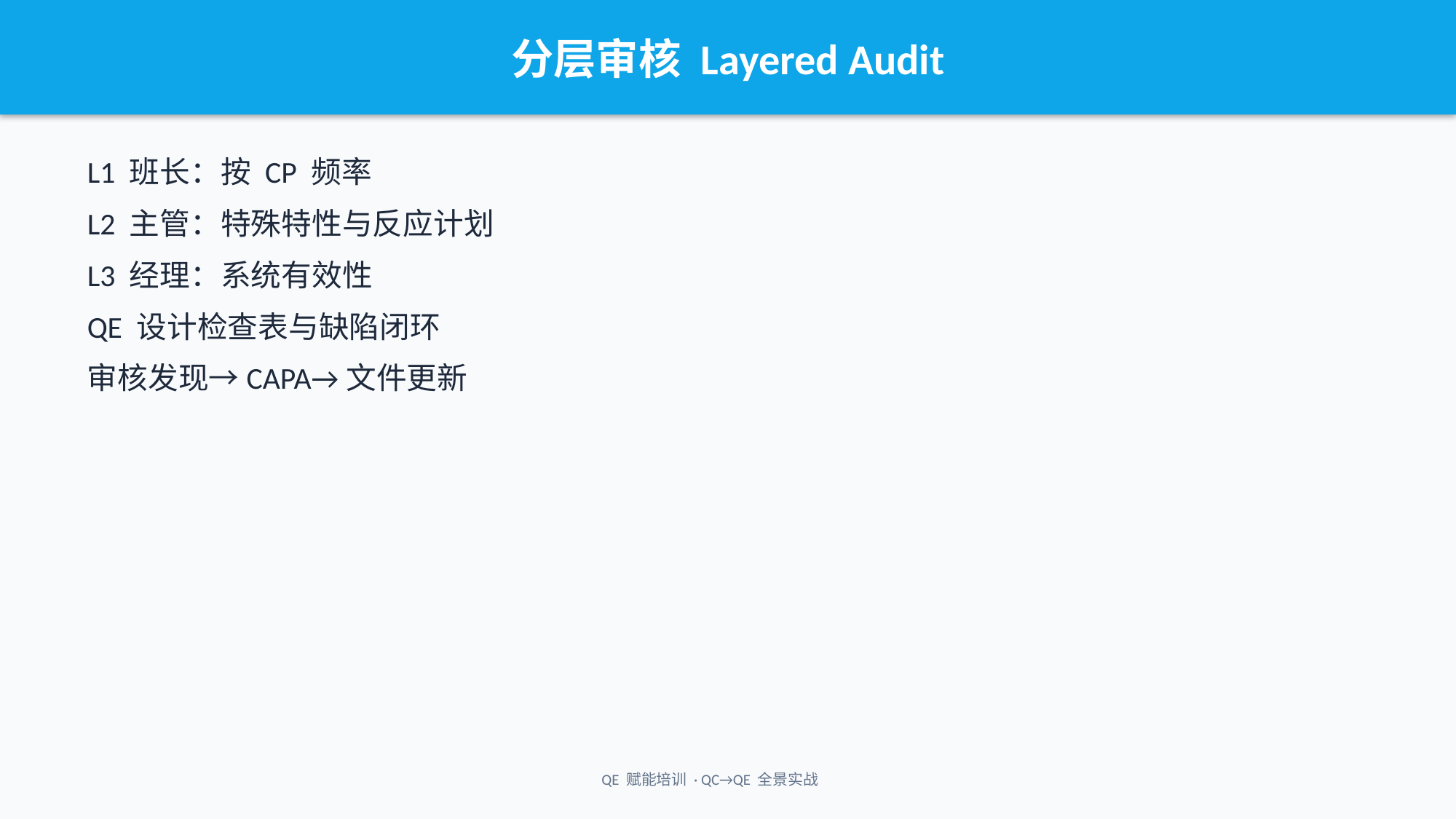

分层审核 Layered Audit
L1 班长：按 CP 频率
L2 主管：特殊特性与反应计划
L3 经理：系统有效性
QE 设计检查表与缺陷闭环
审核发现→CAPA→文件更新
QE 赋能培训 · QC→QE 全景实战